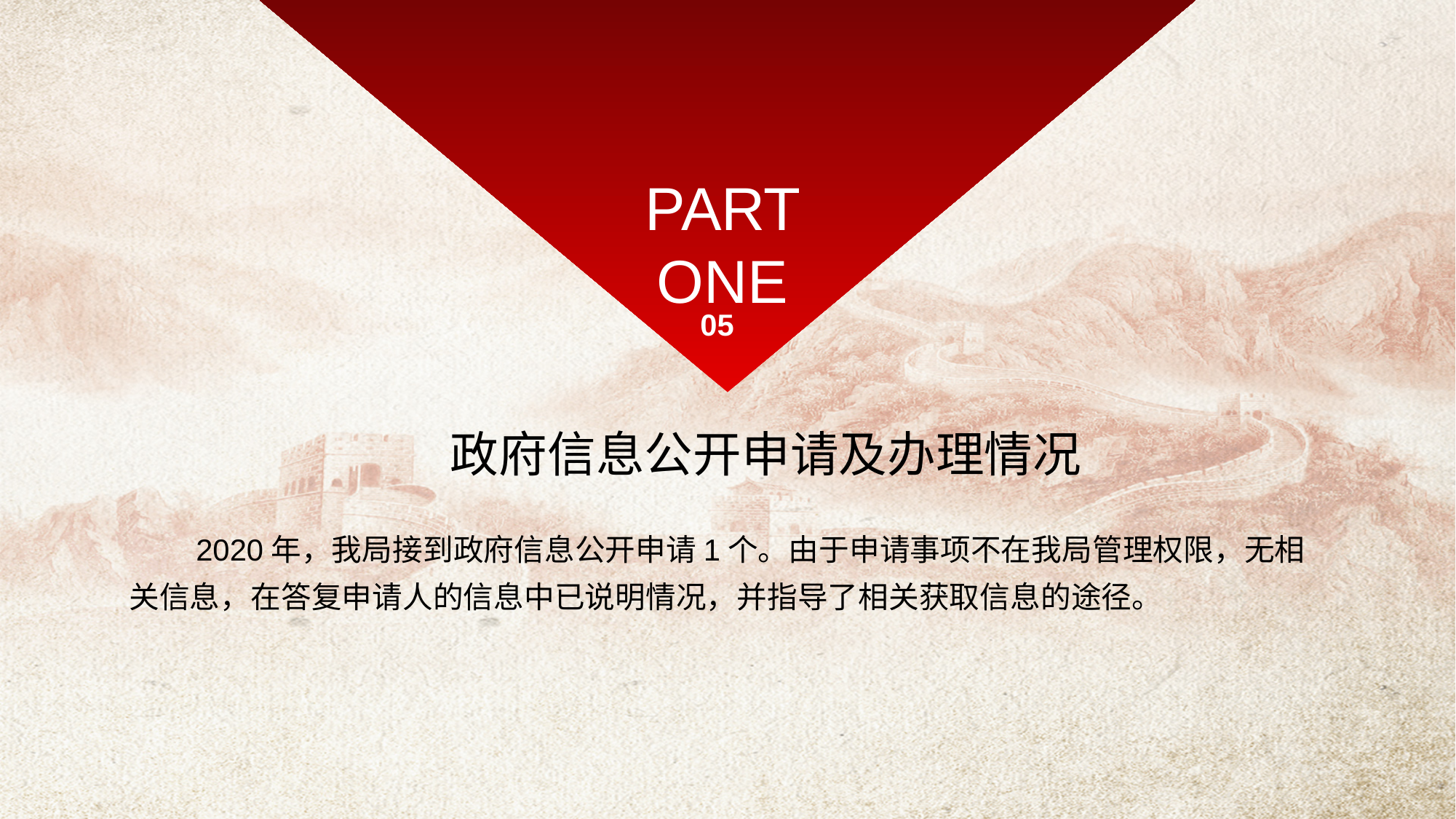

#
PART ONE

05
政府信息公开申请及办理情况
        2020年，我局接到政府信息公开申请1个。由于申请事项不在我局管理权限，无相关信息，在答复申请人的信息中已说明情况，并指导了相关获取信息的途径。